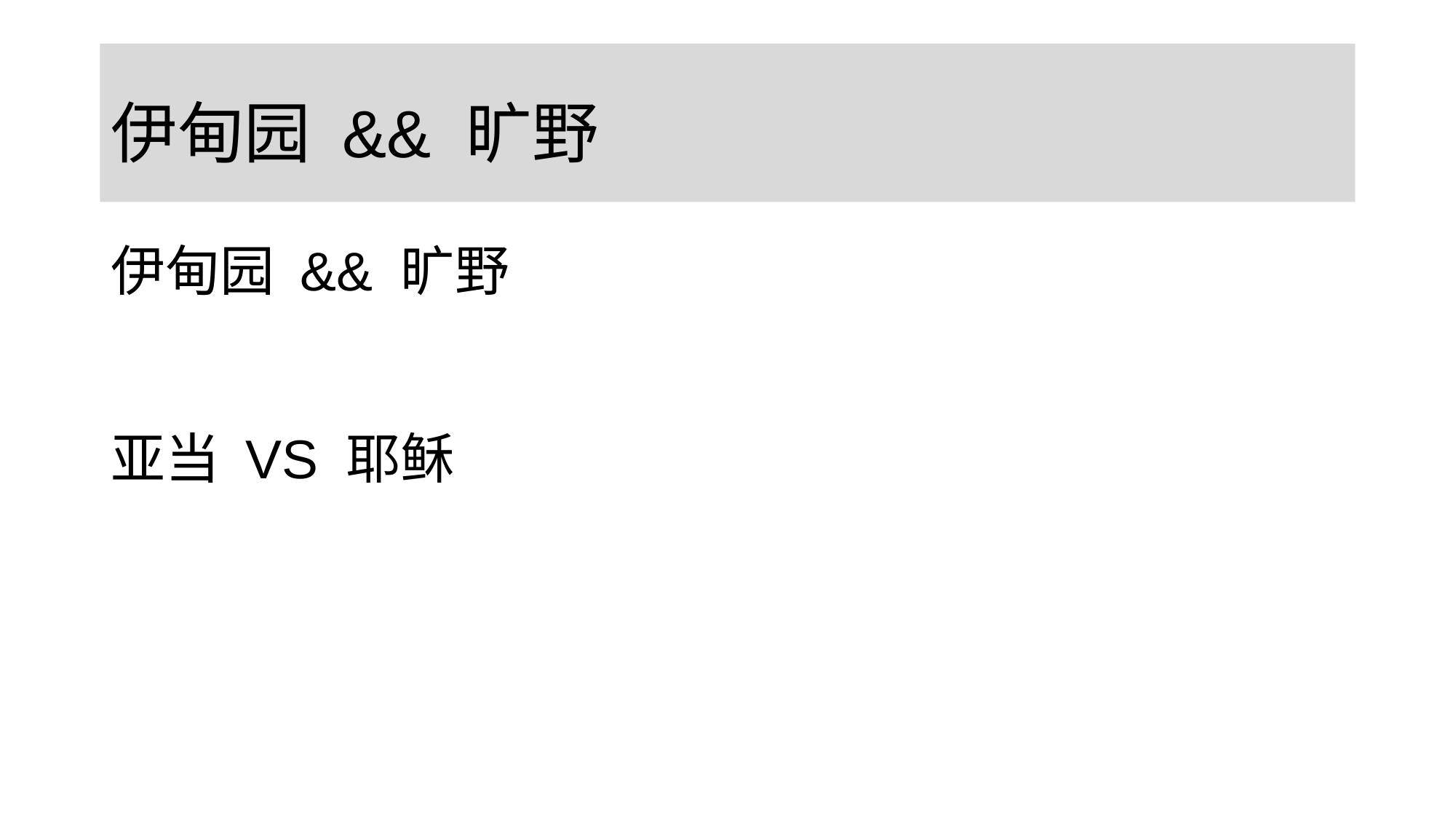

# 伊甸园 && 旷野
伊甸园 && 旷野

亚当 VS 耶稣